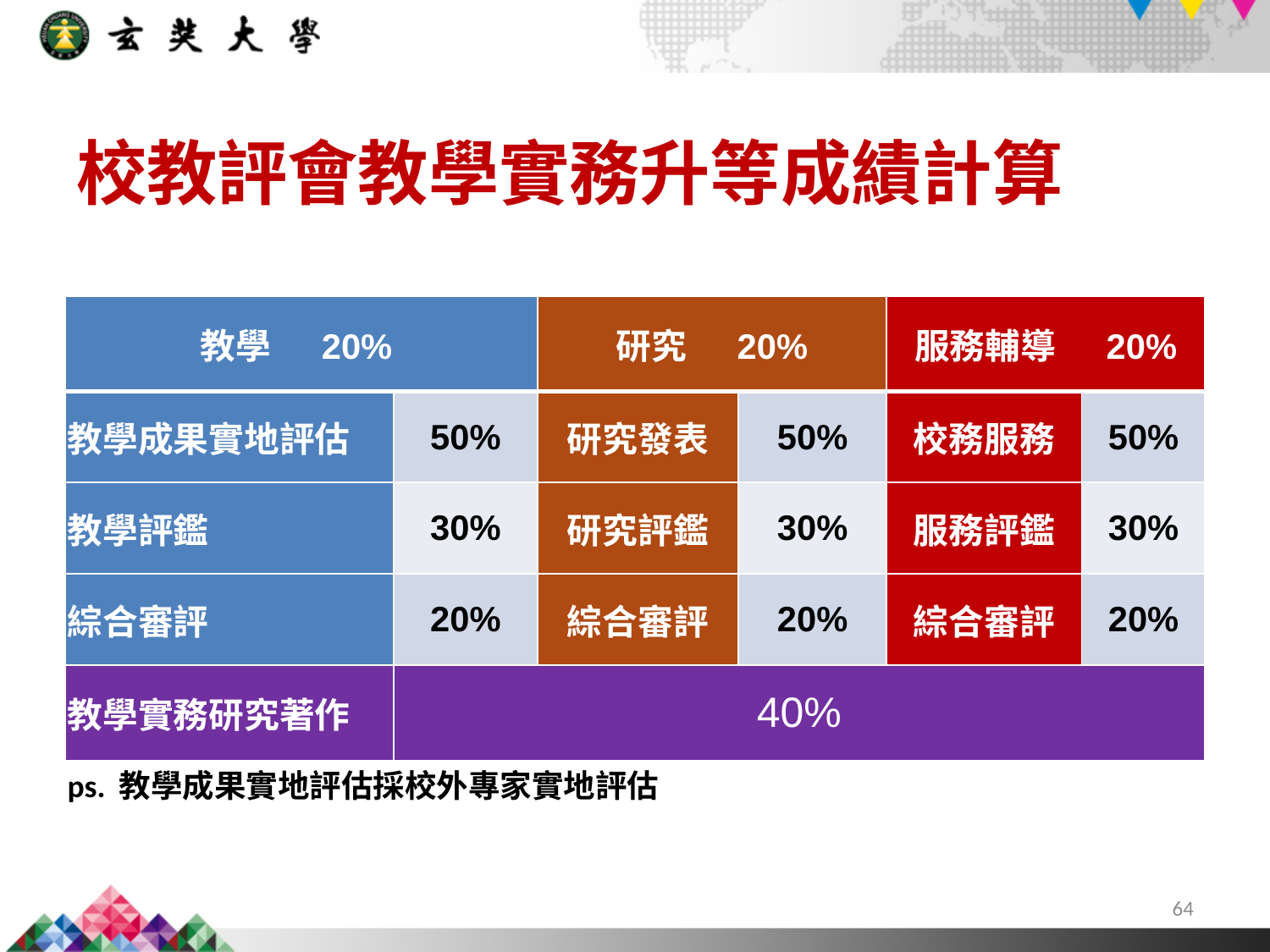

校教評會教學實務升等成績計算
| 教學 20% |  | 研究 20% |  | 服務輔導 20% |  |
| --- | --- | --- | --- | --- | --- |
| 教學成果實地評估 | 50% | 研究發表 | 50% | 校務服務 | 50% |
| 教學評鑑 | 30% | 研究評鑑 | 30% | 服務評鑑 | 30% |
| 綜合審評 | 20% | 綜合審評 | 20% | 綜合審評 | 20% |
| 教學實務研究著作 | 40% |  |  |  |  |
| ps. 教學成果實地評估採校外專家實地評估 |  |  |  |  |  |
64